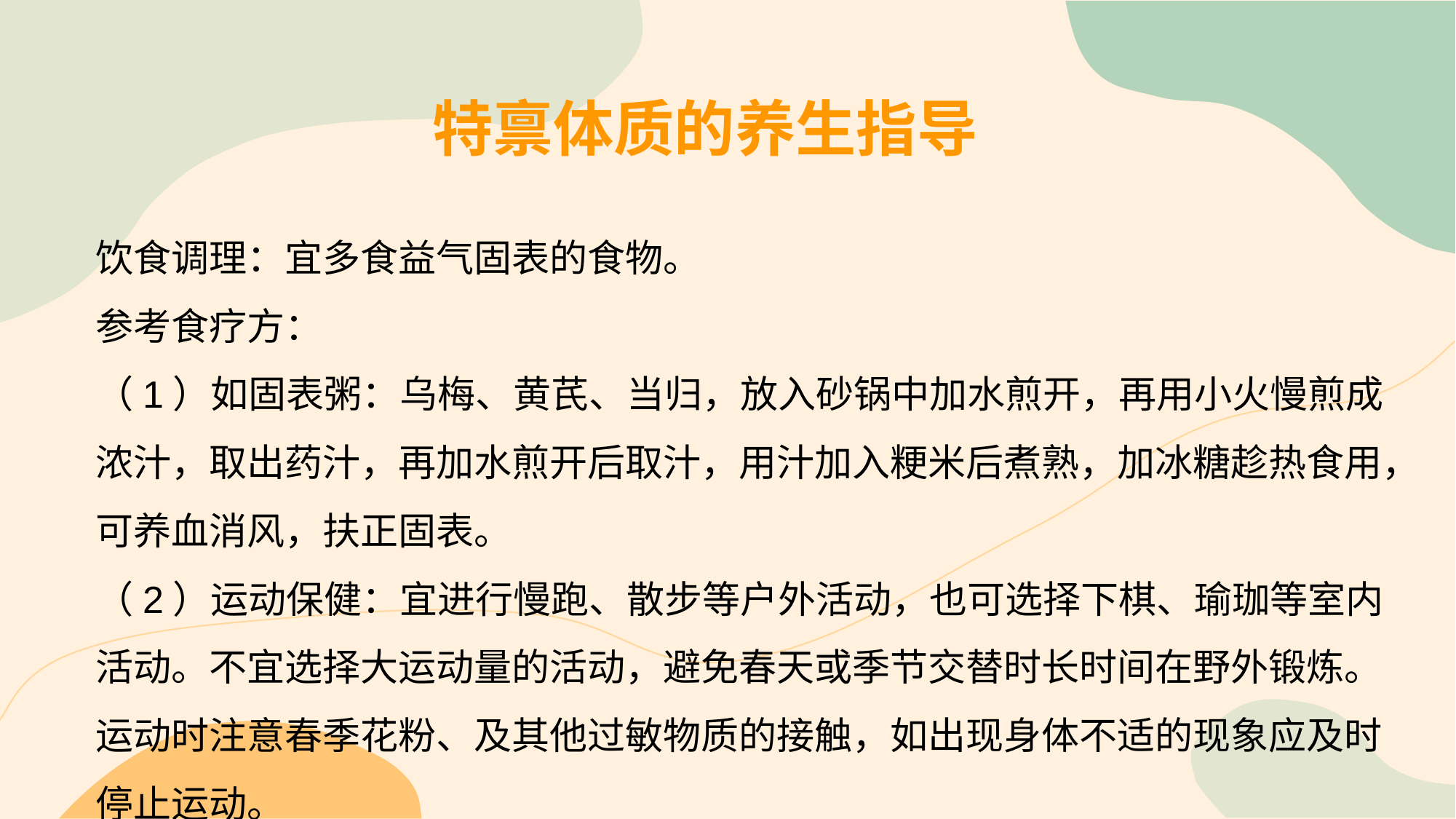

特禀体质的养生指导
饮食调理：宜多食益气固表的食物。
参考食疗方：
（1）如固表粥：乌梅、黄芪、当归，放入砂锅中加水煎开，再用小火慢煎成浓汁，取出药汁，再加水煎开后取汁，用汁加入粳米后煮熟，加冰糖趁热食用，可养血消风，扶正固表。
（2）运动保健：宜进行慢跑、散步等户外活动，也可选择下棋、瑜珈等室内活动。不宜选择大运动量的活动，避免春天或季节交替时长时间在野外锻炼。运动时注意春季花粉、及其他过敏物质的接触，如出现身体不适的现象应及时停止运动。